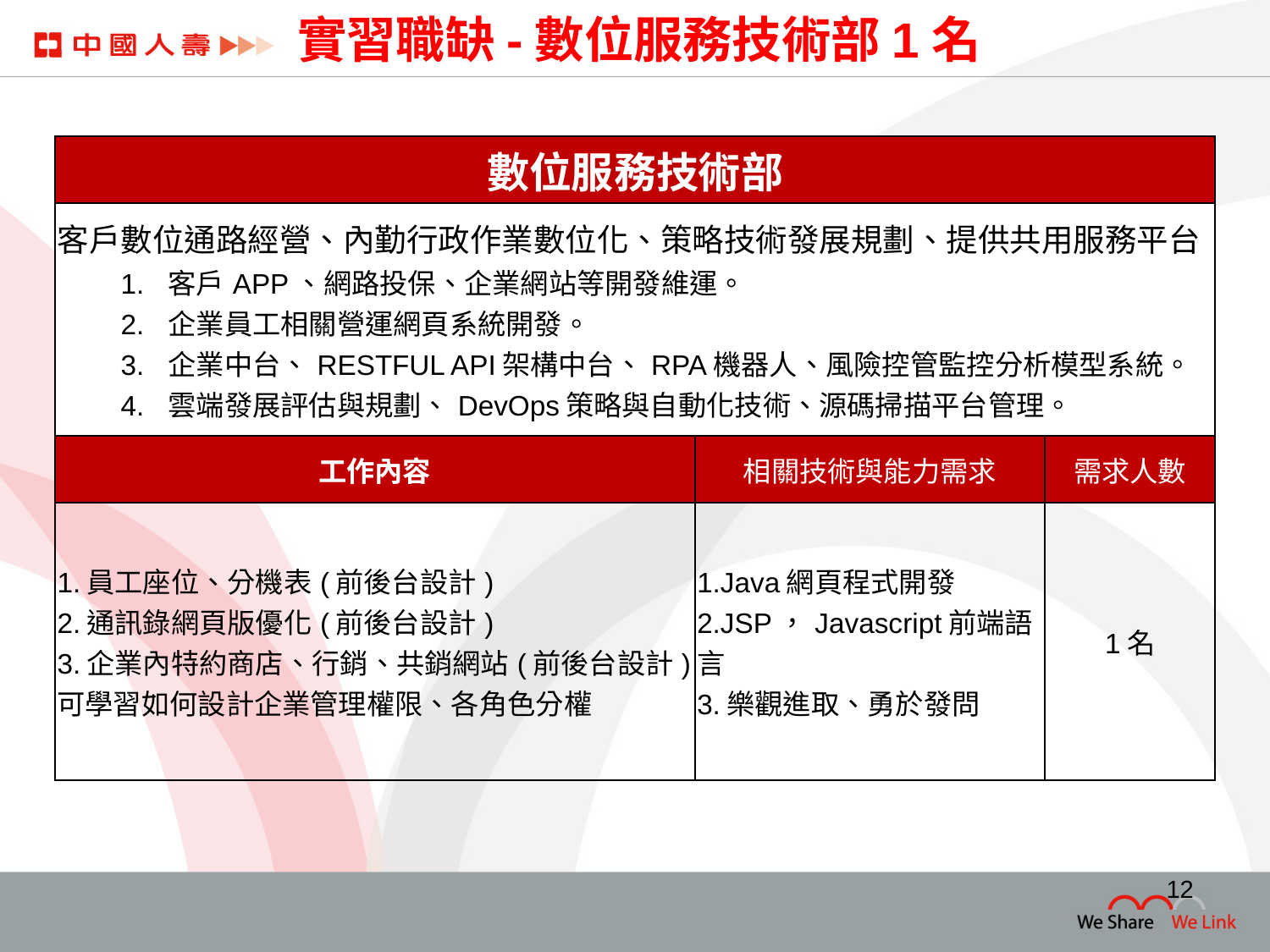

# 實習職缺-數位服務技術部1名
| 數位服務技術部 |  |  |
| --- | --- | --- |
| 客戶數位通路經營、內勤行政作業數位化、策略技術發展規劃、提供共用服務平台 客戶APP、網路投保、企業網站等開發維運。 企業員工相關營運網頁系統開發。 企業中台、RESTFUL API架構中台、RPA機器人、風險控管監控分析模型系統。 雲端發展評估與規劃、DevOps策略與自動化技術、源碼掃描平台管理。 |  |  |
| 工作內容 | 相關技術與能力需求 | 需求人數 |
| 1.員工座位、分機表(前後台設計) 2.通訊錄網頁版優化(前後台設計) 3.企業內特約商店、行銷、共銷網站(前後台設計) 可學習如何設計企業管理權限、各角色分權 | 1.Java網頁程式開發 2.JSP，Javascript前端語言 3.樂觀進取、勇於發問 | 1名 |
12